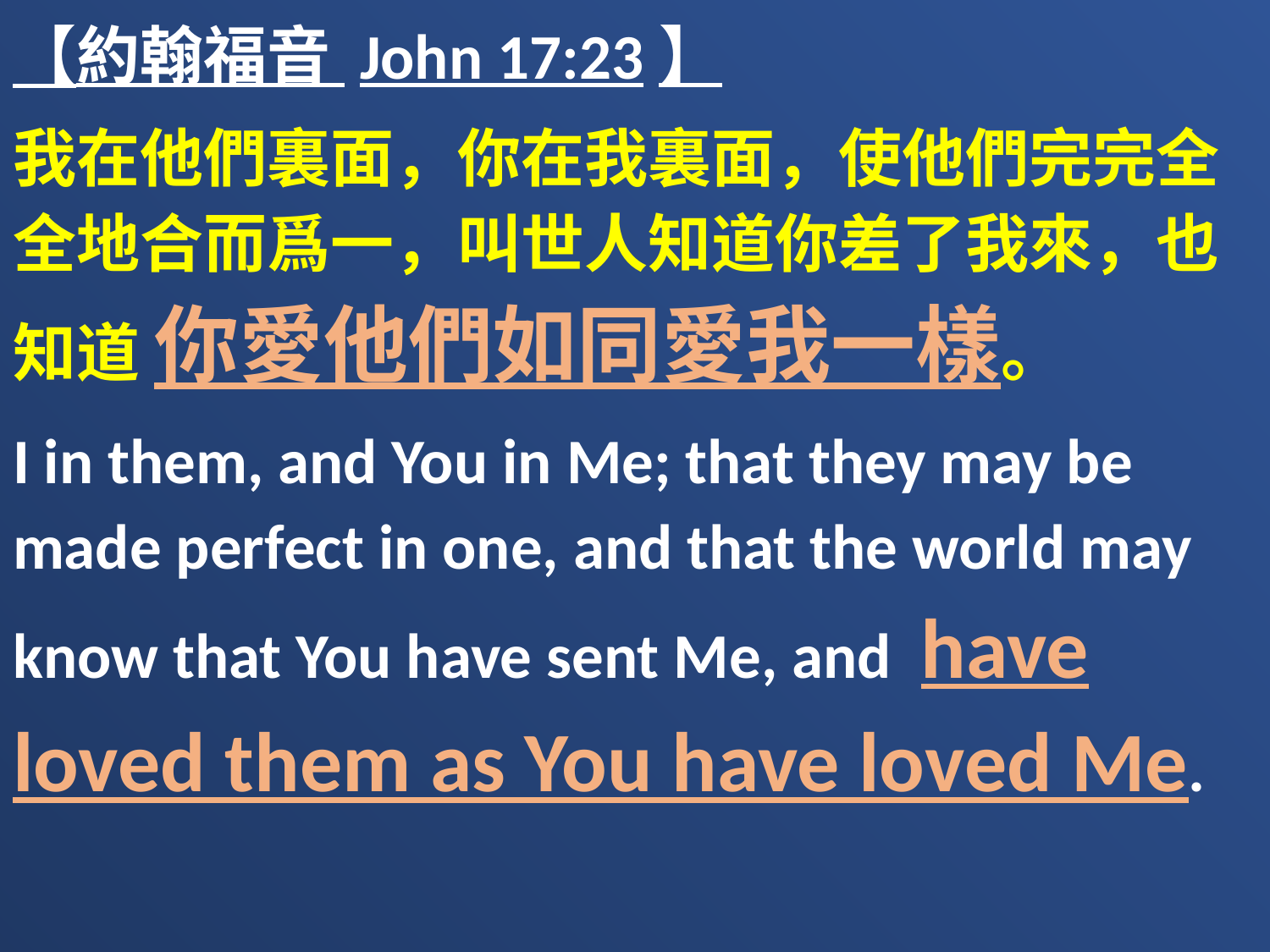

【約翰福音 John 17:23】
我在他們裏面，你在我裏面，使他們完完全全地合而爲一，叫世人知道你差了我來，也知道 你愛他們如同愛我一樣。
I in them, and You in Me; that they may be made perfect in one, and that the world may know that You have sent Me, and  have loved them as You have loved Me.